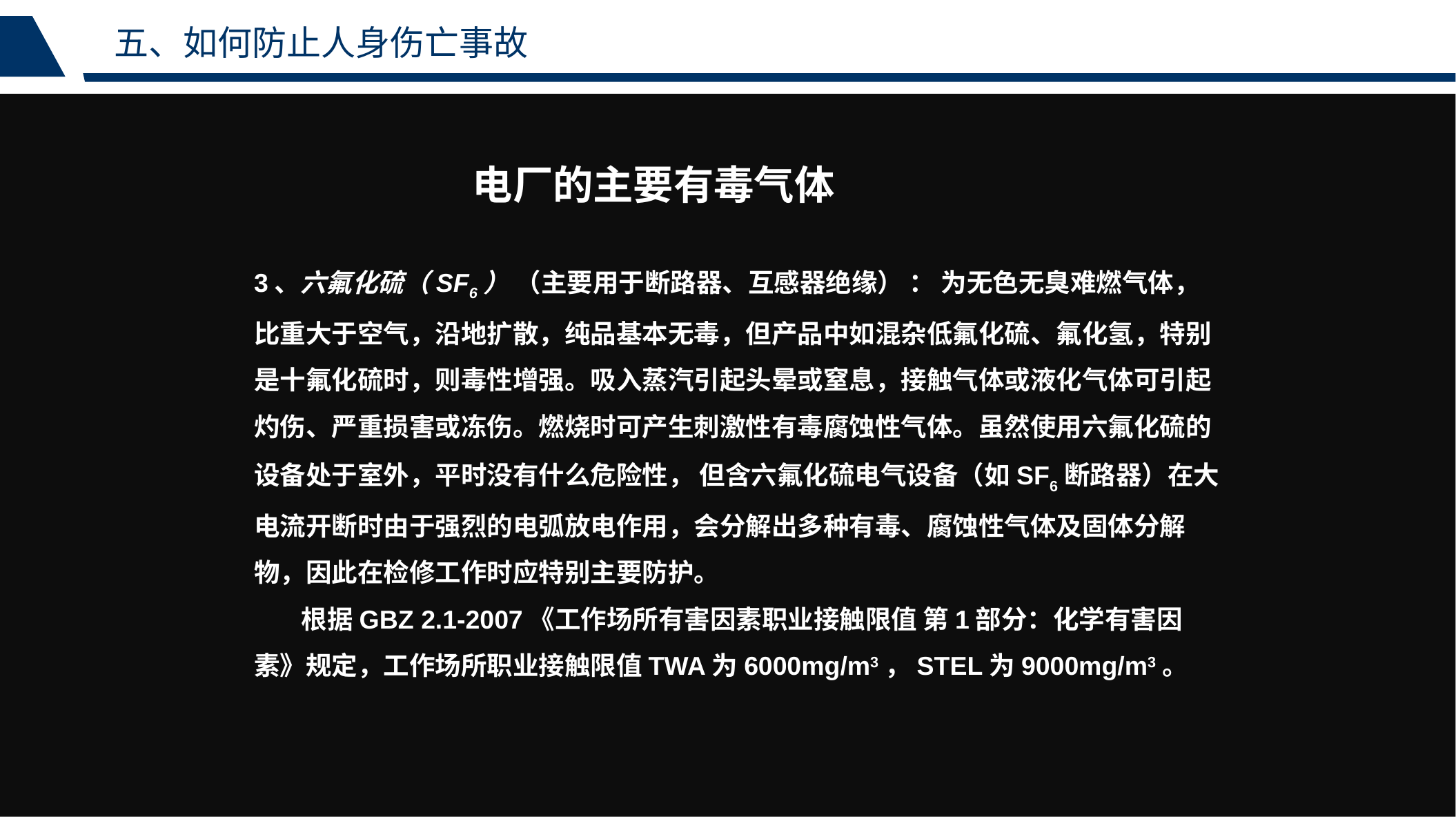

五、如何防止人身伤亡事故

电厂的主要有毒气体
3、六氟化硫（SF6） （主要用于断路器、互感器绝缘） ： 为无色无臭难燃气体，比重大于空气，沿地扩散，纯品基本无毒，但产品中如混杂低氟化硫、氟化氢，特别是十氟化硫时，则毒性增强。吸入蒸汽引起头晕或窒息，接触气体或液化气体可引起灼伤、严重损害或冻伤。燃烧时可产生刺激性有毒腐蚀性气体。虽然使用六氟化硫的设备处于室外，平时没有什么危险性， 但含六氟化硫电气设备（如SF6断路器）在大电流开断时由于强烈的电弧放电作用，会分解出多种有毒、腐蚀性气体及固体分解物，因此在检修工作时应特别主要防护。
       根据GBZ 2.1-2007《工作场所有害因素职业接触限值 第1部分：化学有害因素》规定，工作场所职业接触限值TWA为6000mg/m3，STEL为9000mg/m3。